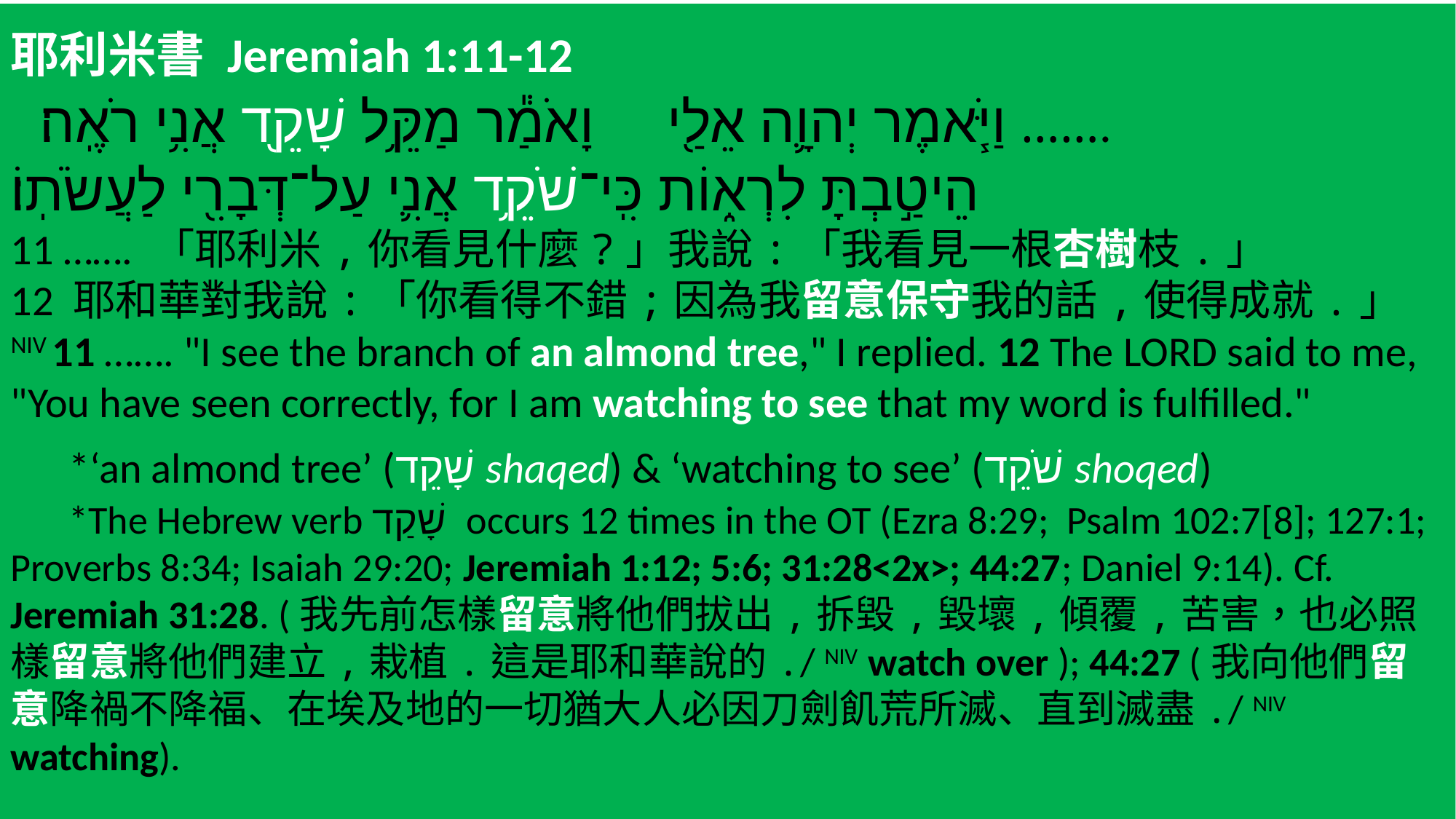

耶利米書 Jeremiah 1:11-12
‎  וַיֹּ֧אמֶר יְהוָ֛ה אֵלַ֖י     וָאֹמַ֕ר מַקֵּ֥ל שָׁקֵ֖ד אֲנִ֥י רֹאֶֽה׃ …….
הֵיטַ֣בְתָּ לִרְא֑וֹת כִּֽי־שֹׁקֵ֥ד אֲנִ֛י עַל־דְּבָרִ֖י לַעֲשֹׂתֽוֹ׃
11 ……. 「耶利米,你看見什麼?」我說:「我看見一根杏樹枝.」
12 耶和華對我說:「你看得不錯;因為我留意保守我的話,使得成就.」
NIV 11 ……. "I see the branch of an almond tree," I replied. 12 The LORD said to me, "You have seen correctly, for I am watching to see that my word is fulfilled."

      *‘an almond tree’ (שָׁקֵד shaqed) & ‘watching to see’ (שֹׁקֵד shoqed)
      *The Hebrew verb שָׁקַד  occurs 12 times in the OT (Ezra 8:29;  Psalm 102:7[8]; 127:1; Proverbs 8:34; Isaiah 29:20; Jeremiah 1:12; 5:6; 31:28<2x>; 44:27; Daniel 9:14). Cf. Jeremiah 31:28. (我先前怎樣留意將他們拔出,拆毀,毀壞,傾覆,苦害，也必照樣留意將他們建立,栽植.這是耶和華說的./ NIV  watch over ); 44:27 (我向他們留意降禍不降福、在埃及地的一切猶大人必因刀劍飢荒所滅、直到滅盡./ NIV watching).